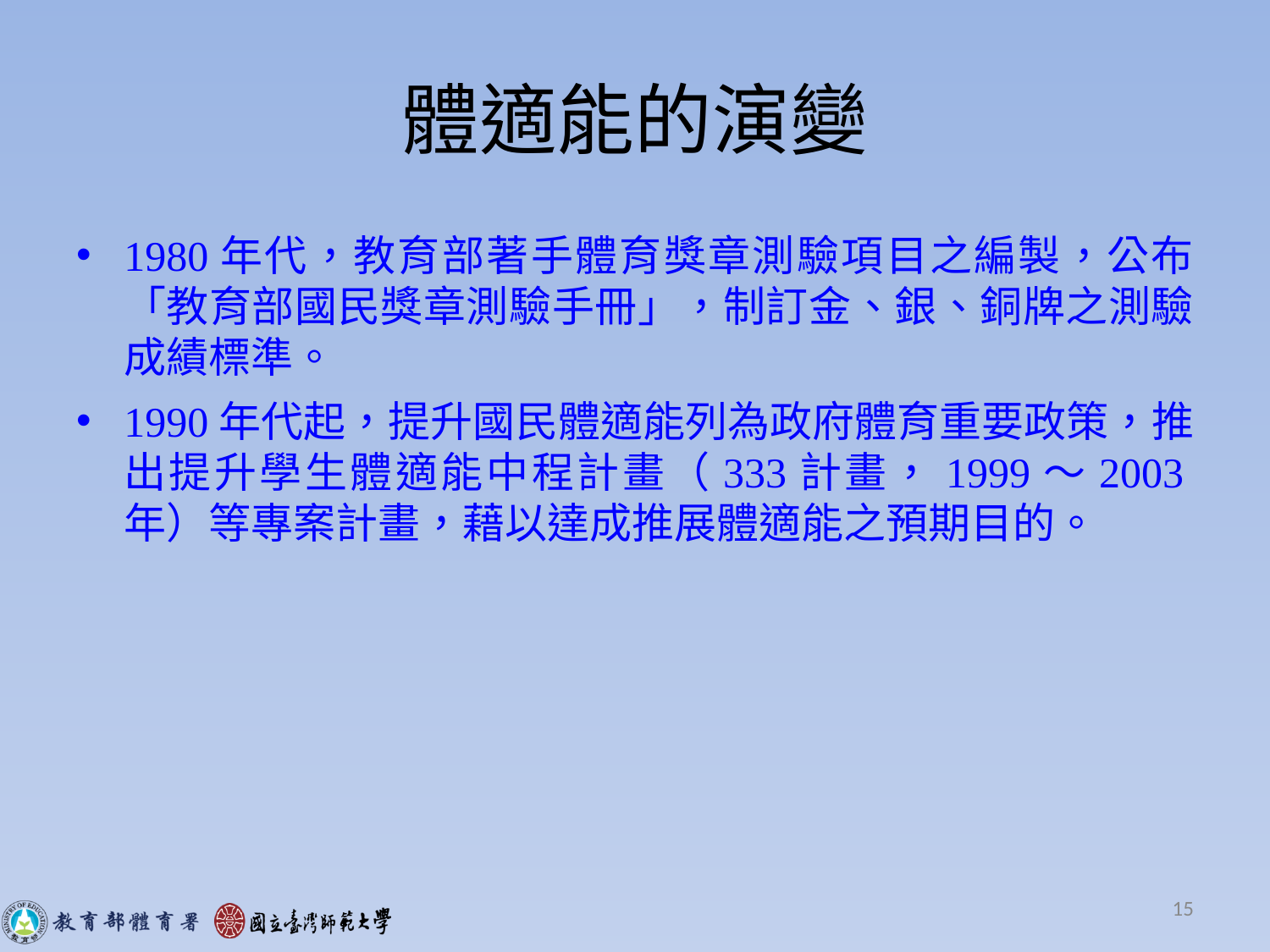

# 體適能的演變
1980年代，教育部著手體育獎章測驗項目之編製，公布「教育部國民獎章測驗手冊」，制訂金、銀、銅牌之測驗成績標準。
1990年代起，提升國民體適能列為政府體育重要政策，推出提升學生體適能中程計畫（333計畫，1999～2003年）等專案計畫，藉以達成推展體適能之預期目的。
15